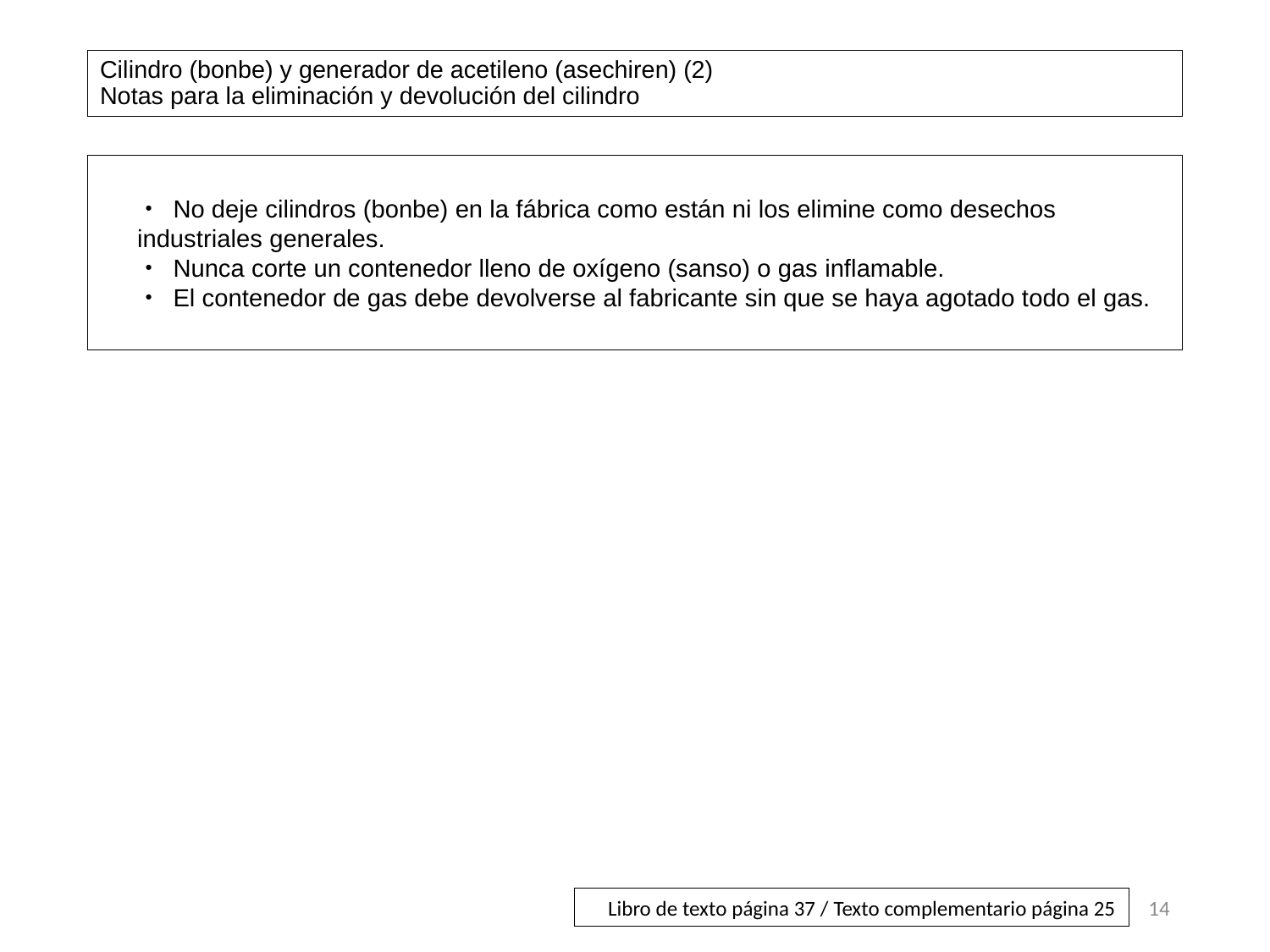

# Cilindro (bonbe) y generador de acetileno (asechiren) (2) Notas para la eliminación y devolución del cilindro
・ No deje cilindros (bonbe) en la fábrica como están ni los elimine como desechos industriales generales.
・ Nunca corte un contenedor lleno de oxígeno (sanso) o gas inflamable.
・ El contenedor de gas debe devolverse al fabricante sin que se haya agotado todo el gas.
14
Libro de texto página 37 / Texto complementario página 25